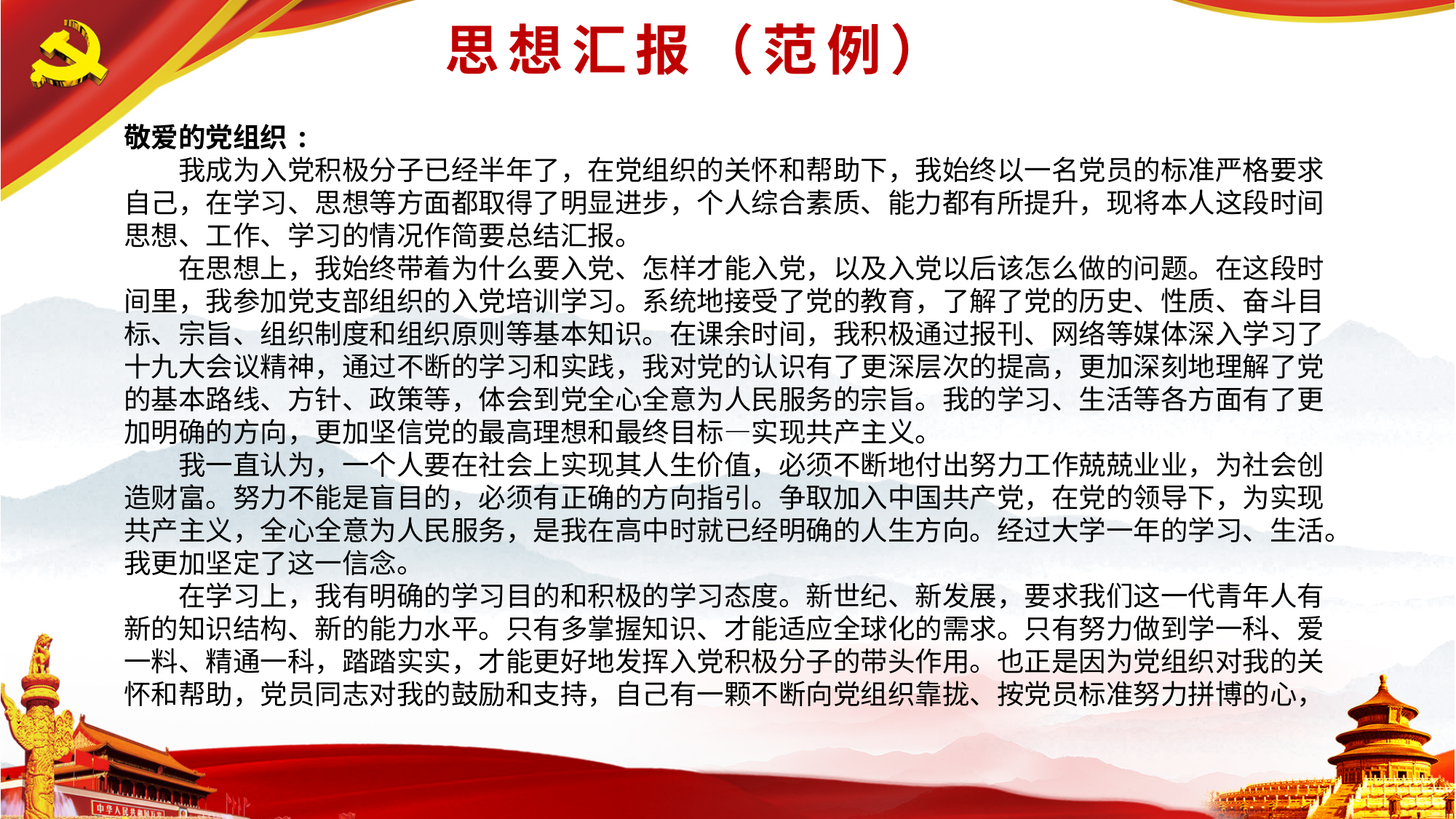

# 思想汇报（范例）
敬爱的党组织:
我成为入党积极分子已经半年了，在党组织的关怀和帮助下，我始终以一名党员的标准严格要求自己，在学习、思想等方面都取得了明显进步，个人综合素质、能力都有所提升，现将本人这段时间思想、工作、学习的情况作简要总结汇报。
在思想上，我始终带着为什么要入党、怎样才能入党，以及入党以后该怎么做的问题。在这段时间里，我参加党支部组织的入党培训学习。系统地接受了党的教育，了解了党的历史、性质、奋斗目标、宗旨、组织制度和组织原则等基本知识。在课余时间，我积极通过报刊、网络等媒体深入学习了十九大会议精神，通过不断的学习和实践，我对党的认识有了更深层次的提高，更加深刻地理解了党的基本路线、方针、政策等，体会到党全心全意为人民服务的宗旨。我的学习、生活等各方面有了更加明确的方向，更加坚信党的最高理想和最终目标—实现共产主义。
我一直认为，一个人要在社会上实现其人生价值，必须不断地付出努力工作兢兢业业，为社会创造财富。努力不能是盲目的，必须有正确的方向指引。争取加入中国共产党，在党的领导下，为实现共产主义，全心全意为人民服务，是我在高中时就已经明确的人生方向。经过大学一年的学习、生活。我更加坚定了这一信念。
在学习上，我有明确的学习目的和积极的学习态度。新世纪、新发展，要求我们这一代青年人有新的知识结构、新的能力水平。只有多掌握知识、才能适应全球化的需求。只有努力做到学一科、爱一料、精通一科，踏踏实实，才能更好地发挥入党积极分子的带头作用。也正是因为党组织对我的关怀和帮助，党员同志对我的鼓励和支持，自己有一颗不断向党组织靠拢、按党员标准努力拼博的心，